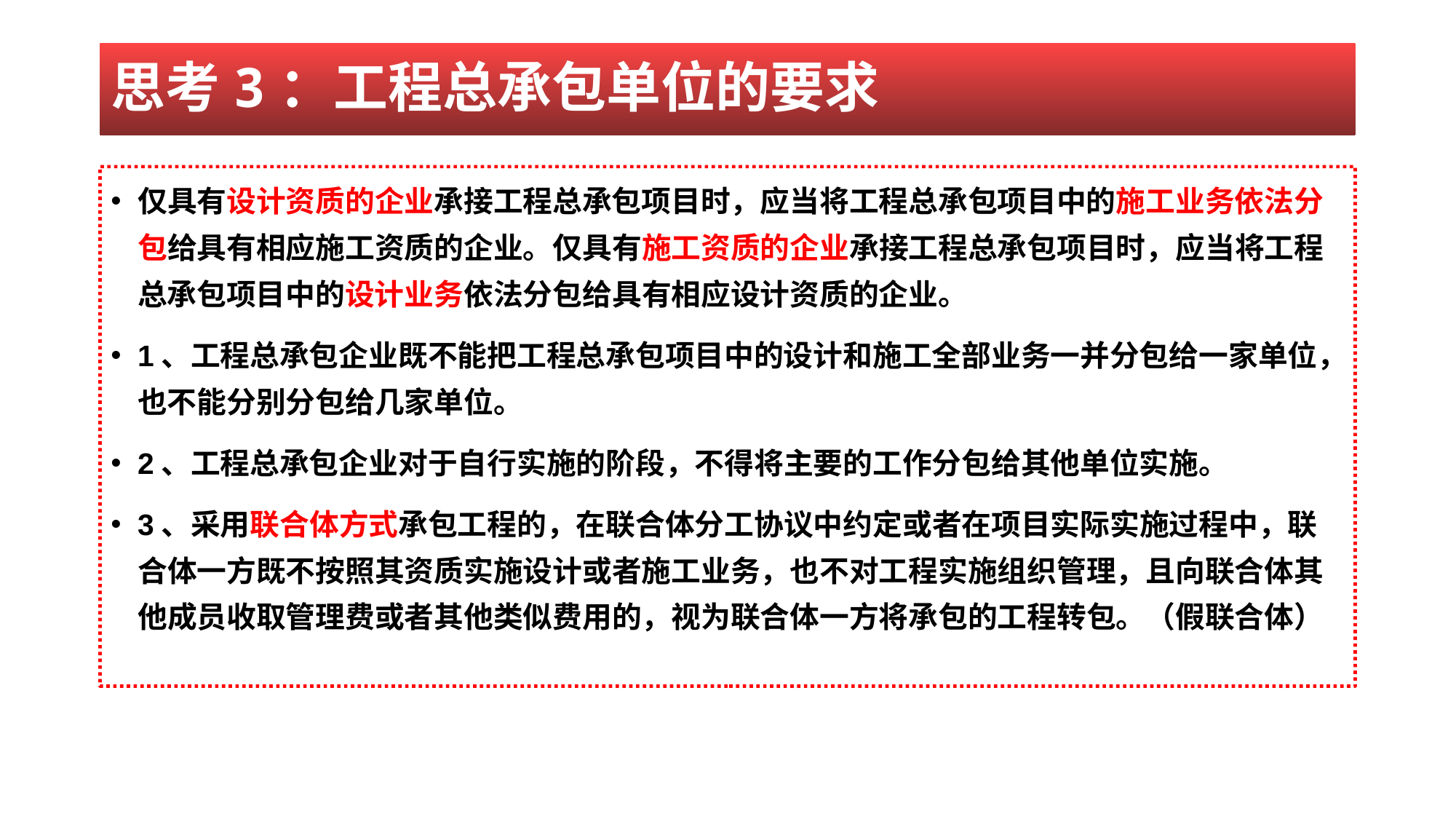

# 思考3：工程总承包单位的要求
仅具有设计资质的企业承接工程总承包项目时，应当将工程总承包项目中的施工业务依法分包给具有相应施工资质的企业。仅具有施工资质的企业承接工程总承包项目时，应当将工程总承包项目中的设计业务依法分包给具有相应设计资质的企业。
1、工程总承包企业既不能把工程总承包项目中的设计和施工全部业务一并分包给一家单位，也不能分别分包给几家单位。
2、工程总承包企业对于自行实施的阶段，不得将主要的工作分包给其他单位实施。
3、采用联合体方式承包工程的，在联合体分工协议中约定或者在项目实际实施过程中，联合体一方既不按照其资质实施设计或者施工业务，也不对工程实施组织管理，且向联合体其他成员收取管理费或者其他类似费用的，视为联合体一方将承包的工程转包。（假联合体）